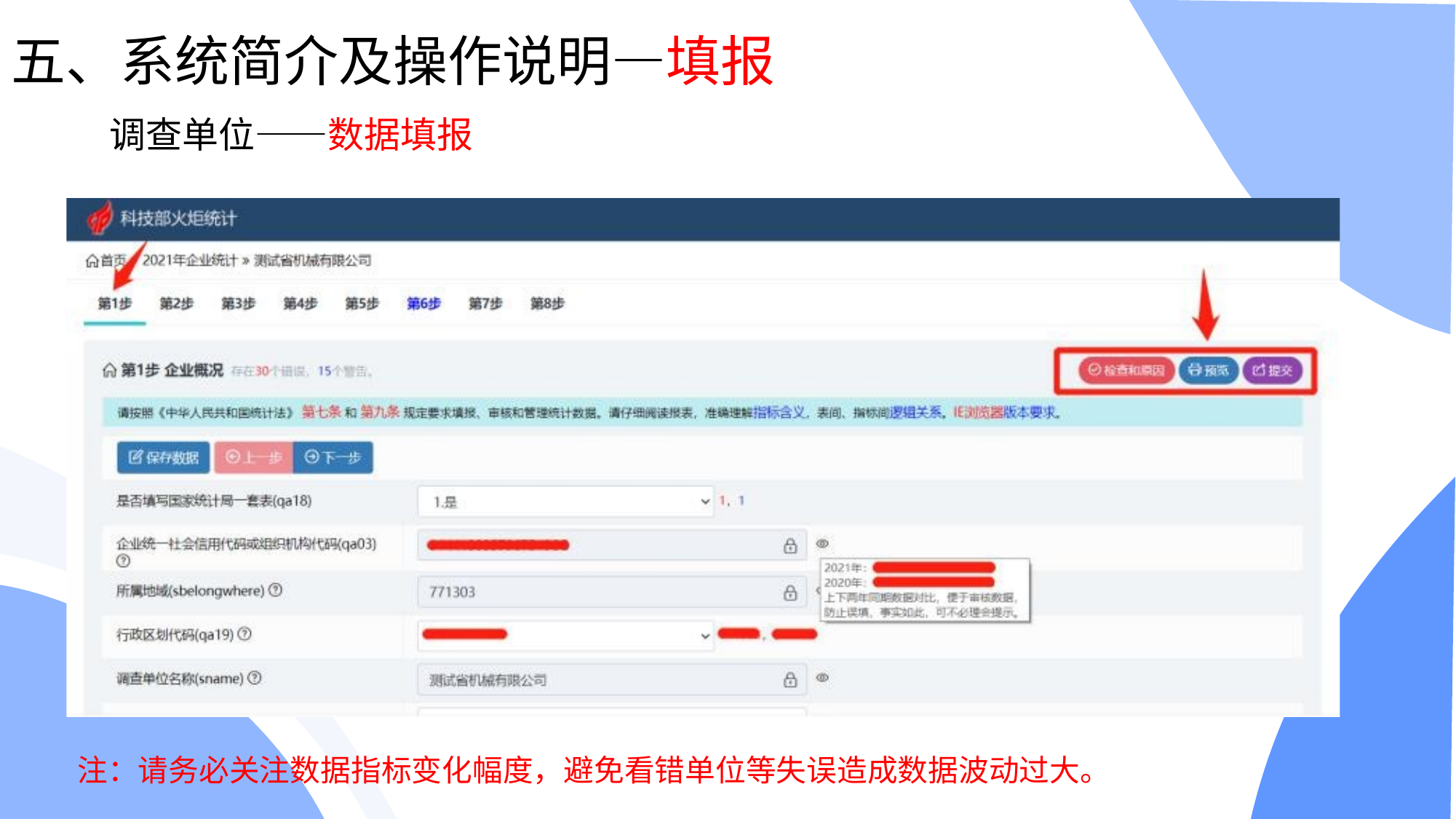

五、系统简介及操作说明—填报
调查单位——数据填报

注：请务必关注数据指标变化幅度，避免看错单位等失误造成数据波动过大。